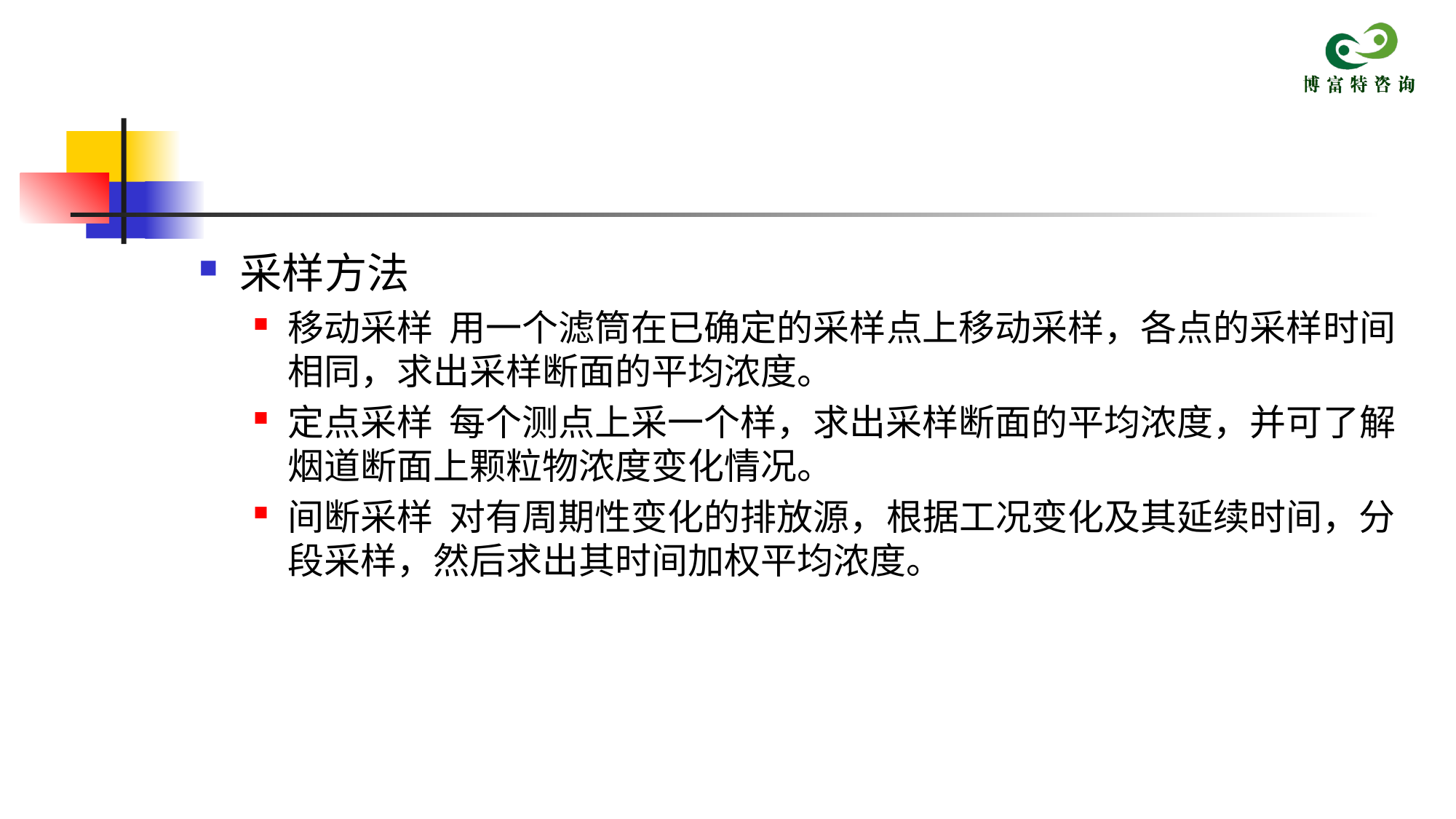

采样方法
移动采样  用一个滤筒在已确定的采样点上移动采样，各点的采样时间相同，求出采样断面的平均浓度。
定点采样  每个测点上采一个样，求出采样断面的平均浓度，并可了解烟道断面上颗粒物浓度变化情况。
间断采样  对有周期性变化的排放源，根据工况变化及其延续时间，分段采样，然后求出其时间加权平均浓度。